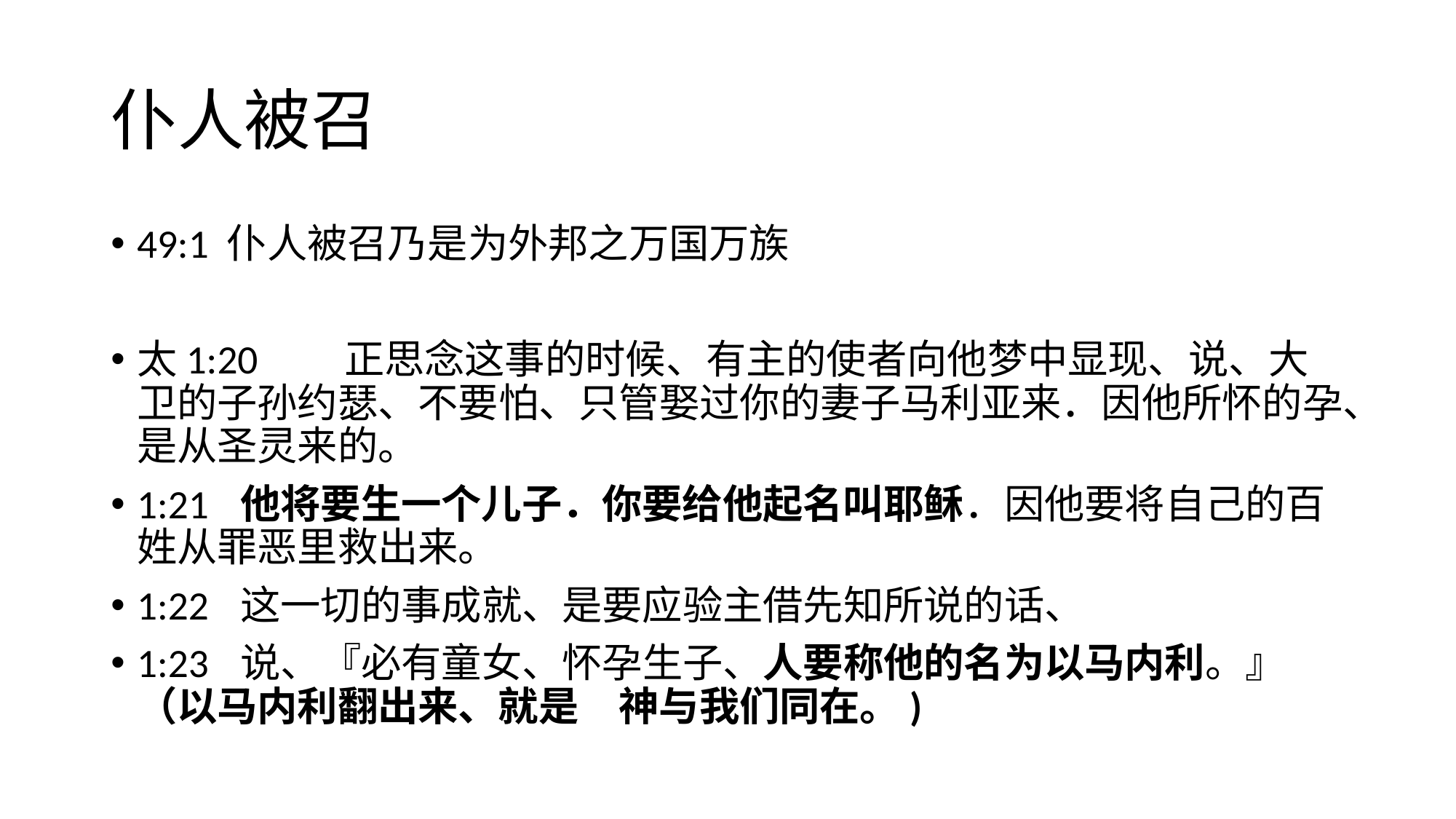

# 仆人被召
49:1 仆人被召乃是为外邦之万国万族

太1:20	正思念这事的时候、有主的使者向他梦中显现、说、大卫的子孙约瑟、不要怕、只管娶过你的妻子马利亚来．因他所怀的孕、是从圣灵来的。
1:21	他将要生一个儿子．你要给他起名叫耶稣．因他要将自己的百姓从罪恶里救出来。
1:22	这一切的事成就、是要应验主借先知所说的话、
1:23	说、『必有童女、怀孕生子、人要称他的名为以马内利。』（以马内利翻出来、就是　神与我们同在。)